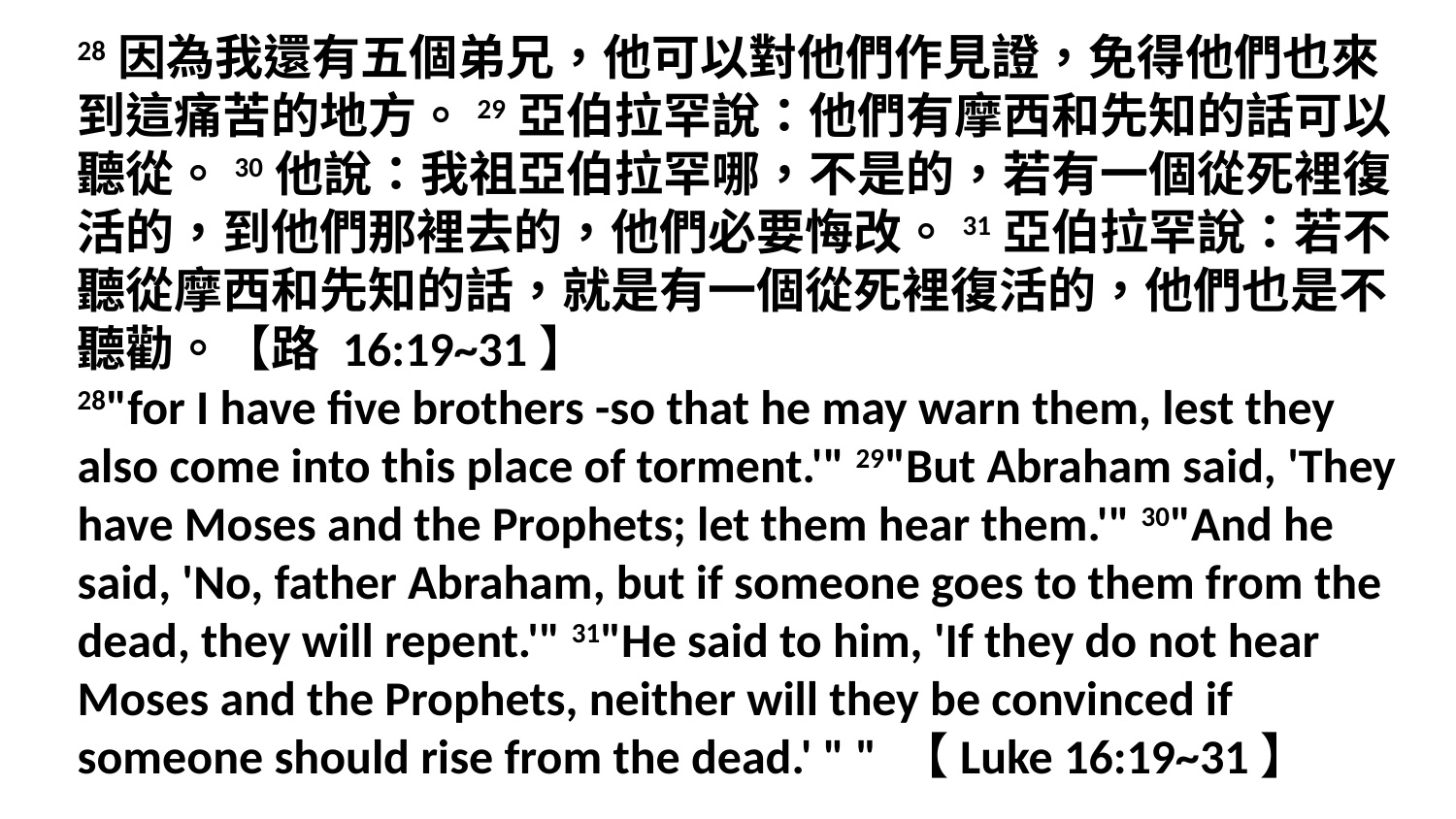

28因為我還有五個弟兄，他可以對他們作見證，免得他們也來到這痛苦的地方。29亞伯拉罕說：他們有摩西和先知的話可以聽從。30他說：我祖亞伯拉罕哪，不是的，若有一個從死裡復活的，到他們那裡去的，他們必要悔改。31亞伯拉罕說：若不聽從摩西和先知的話，就是有一個從死裡復活的，他們也是不聽勸。【路 16:19~31】
28"for I have five brothers -so that he may warn them, lest they also come into this place of torment.'" 29"But Abraham said, 'They have Moses and the Prophets; let them hear them.'" 30"And he said, 'No, father Abraham, but if someone goes to them from the dead, they will repent.'" 31"He said to him, 'If they do not hear Moses and the Prophets, neither will they be convinced if someone should rise from the dead.' " " 【Luke 16:19~31】